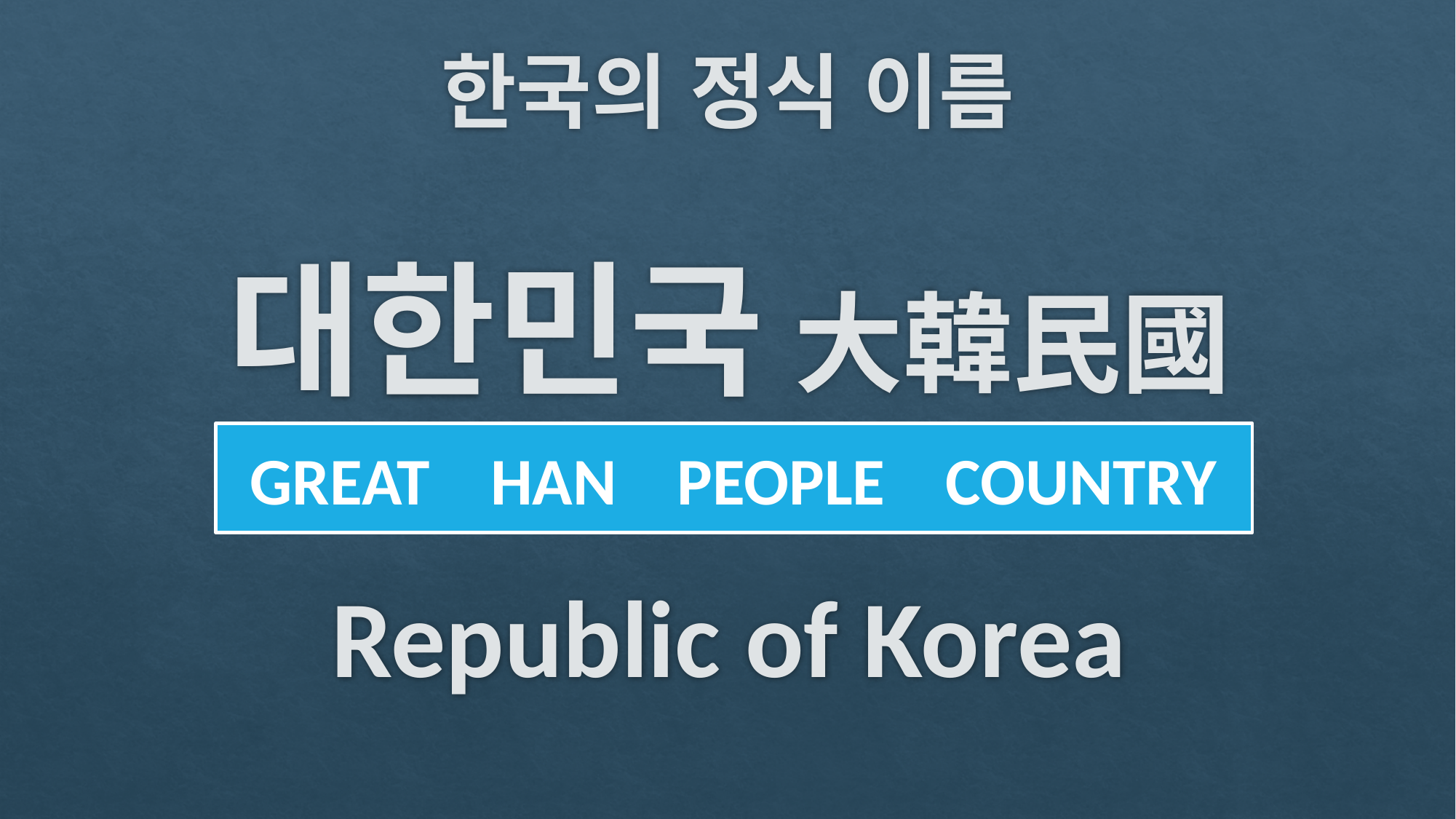

# 한국의 정식 이름
대한민국 大韓民國

Republic of Korea
GREAT    HAN    PEOPLE    COUNTRY